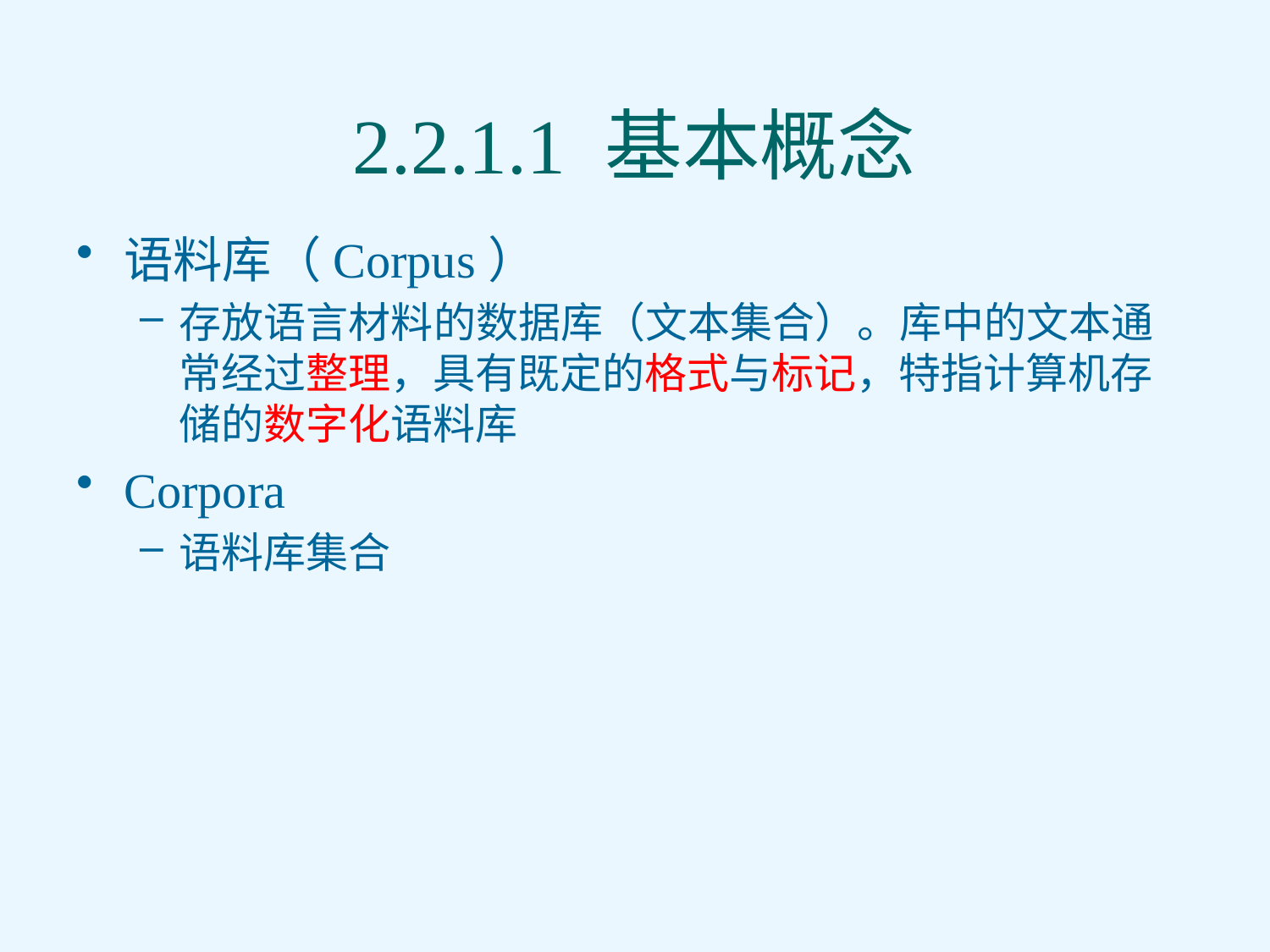

# 2.2.1.1 基本概念
语料库（Corpus）
存放语言材料的数据库（文本集合）。库中的文本通常经过整理，具有既定的格式与标记，特指计算机存储的数字化语料库
Corpora
语料库集合